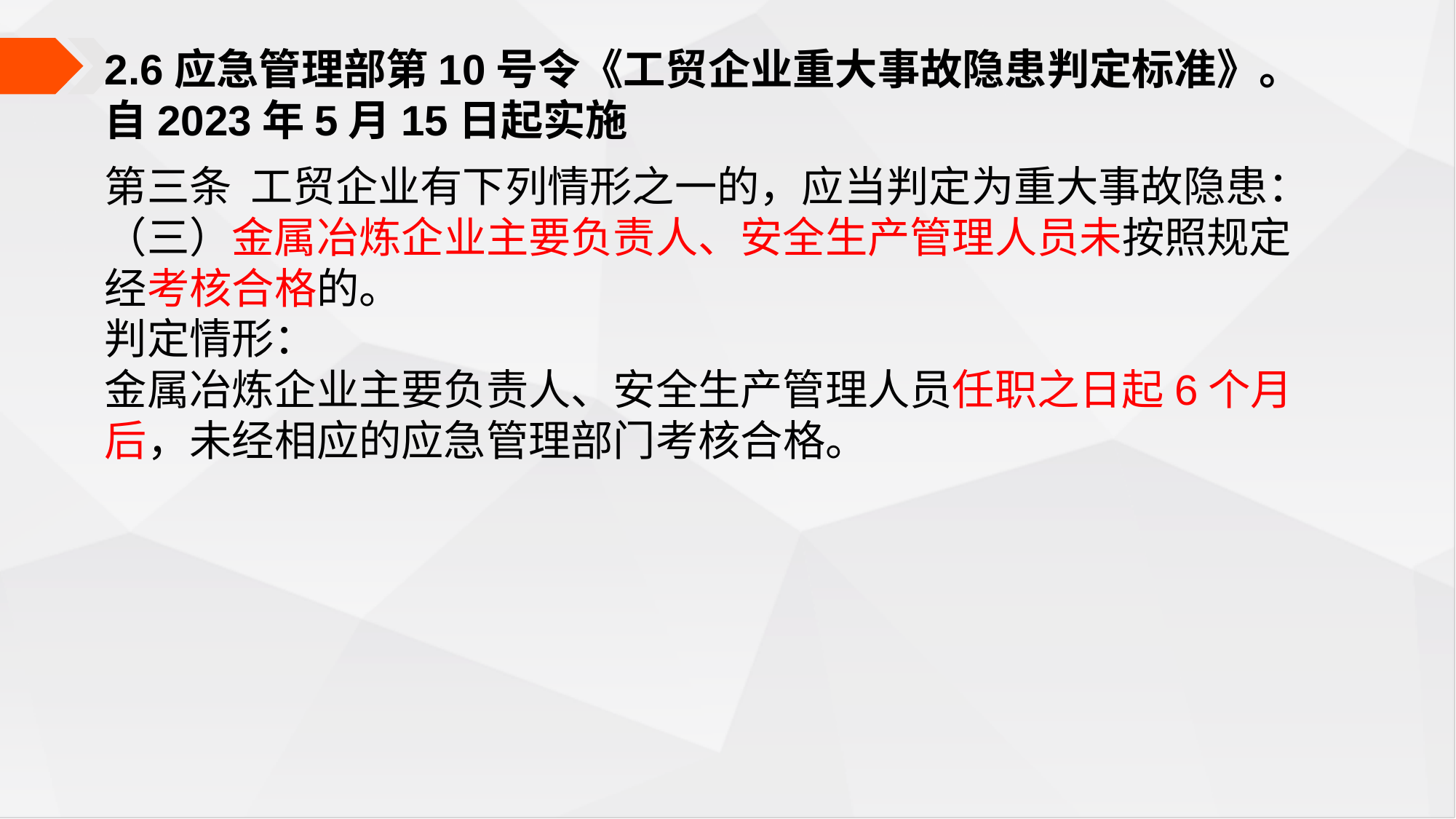

2.6应急管理部第10号令《工贸企业重大事故隐患判定标准》。自2023年5月15日起实施

第三条  工贸企业有下列情形之一的，应当判定为重大事故隐患：
（三）金属冶炼企业主要负责人、安全生产管理人员未按照规定经考核合格的。
判定情形：
金属冶炼企业主要负责人、安全生产管理人员任职之日起6个月后，未经相应的应急管理部门考核合格。